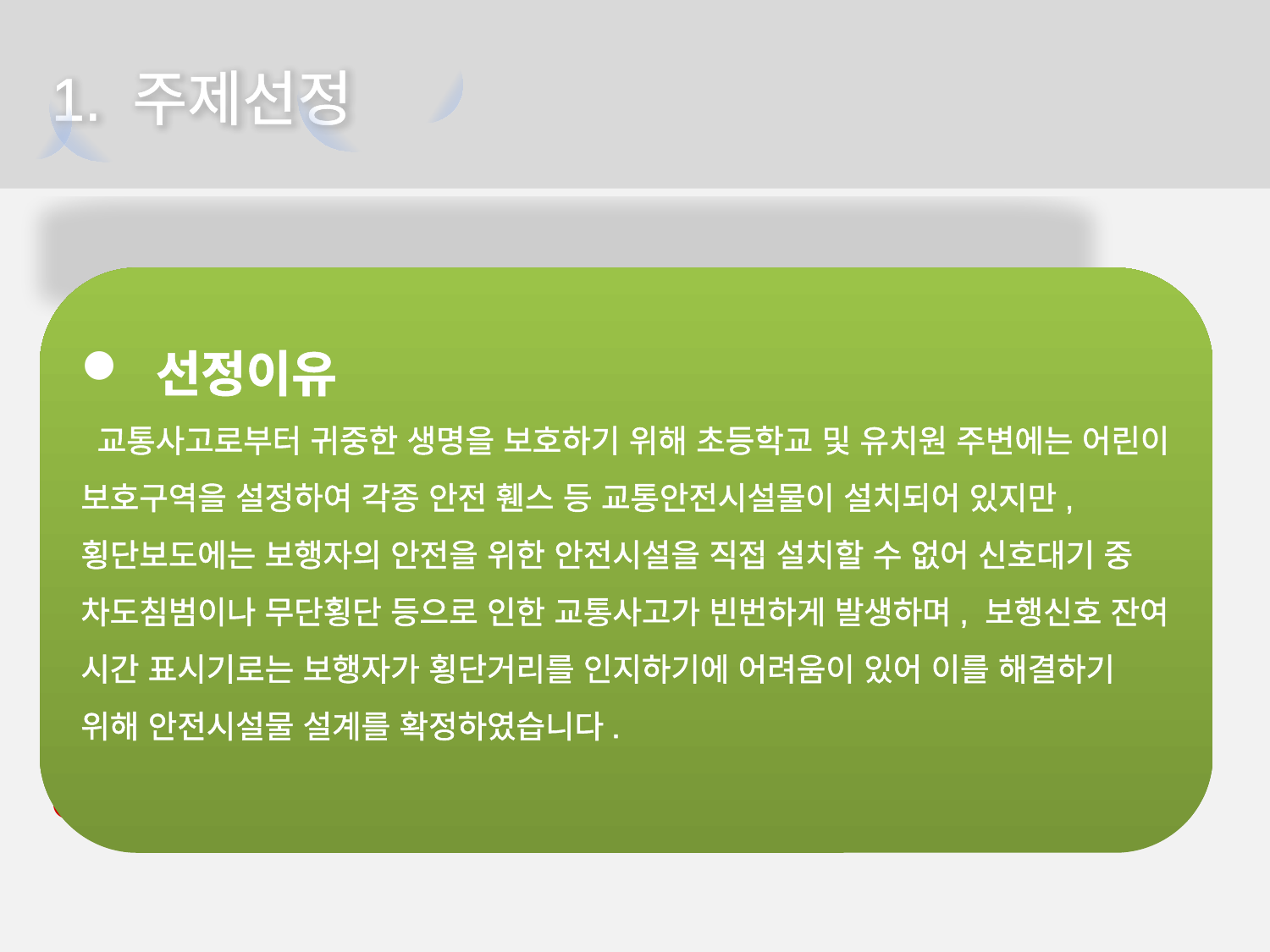

1. 주제선정
 선정이유
 교통사고로부터 귀중한 생명을 보호하기 위해 초등학교 및 유치원 주변에는 어린이 보호구역을 설정하여 각종 안전 휀스 등 교통안전시설물이 설치되어 있지만, 횡단보도에는 보행자의 안전을 위한 안전시설을 직접 설치할 수 없어 신호대기 중 차도침범이나 무단횡단 등으로 인한 교통사고가 빈번하게 발생하며, 보행신호 잔여 시간 표시기로는 보행자가 횡단거리를 인지하기에 어려움이 있어 이를 해결하기 위해 안전시설물 설계를 확정하였습니다.

  1. 2+1차로 도로
  2. 문천지 문화단지 조성
  3. 횡단보도 안전시설물